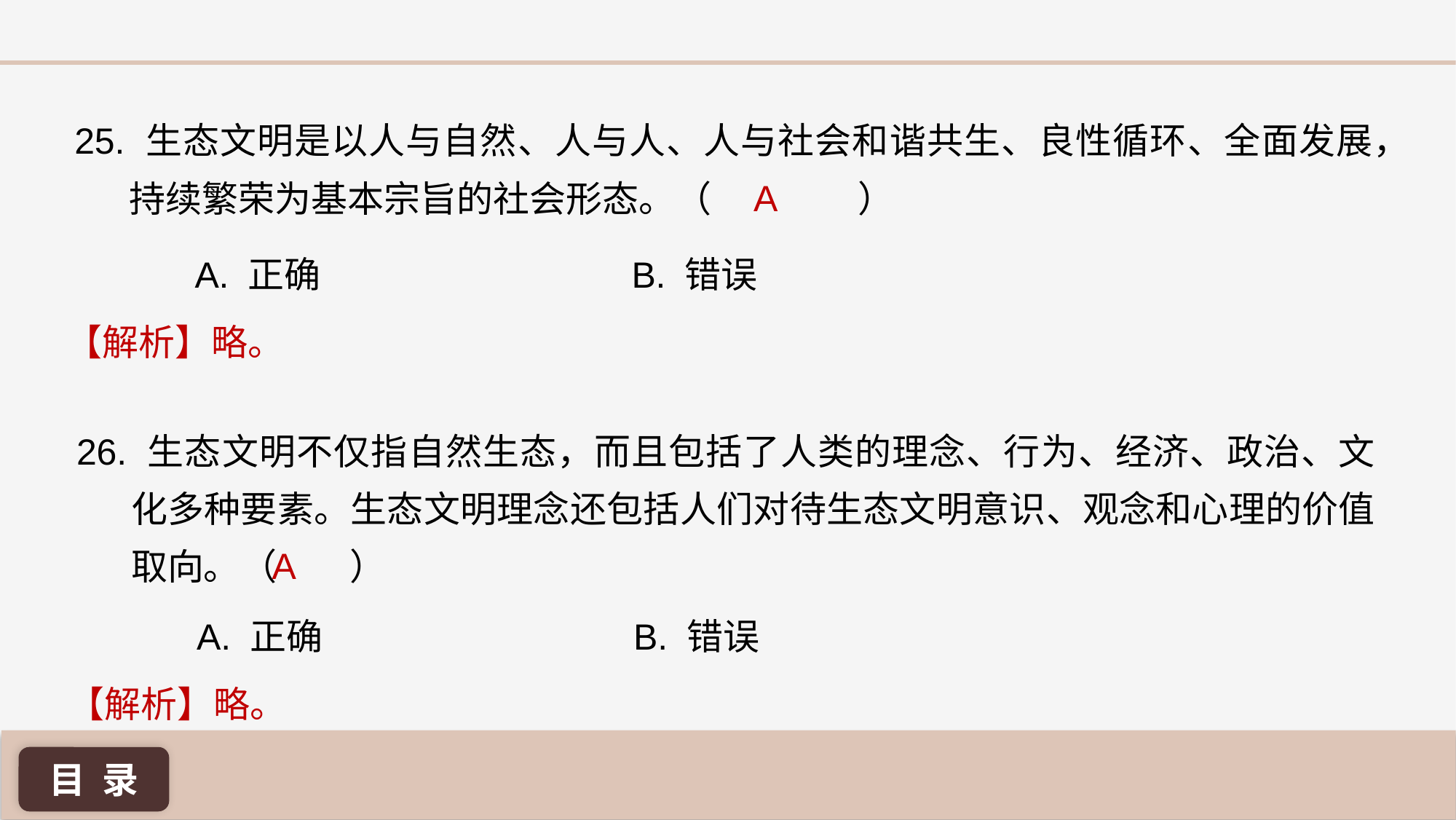

25. 生态文明是以人与自然、人与人、人与社会和谐共生、良性循环、全面发展，持续繁荣为基本宗旨的社会形态。（ 	         ）
A
A. 正确 			B. 错误
【解析】略。
26. 生态文明不仅指自然生态，而且包括了人类的理念、行为、经济、政治、文化多种要素。生态文明理念还包括人们对待生态文明意识、观念和心理的价值取向。（ 	）
A
A. 正确 			B. 错误
【解析】略。